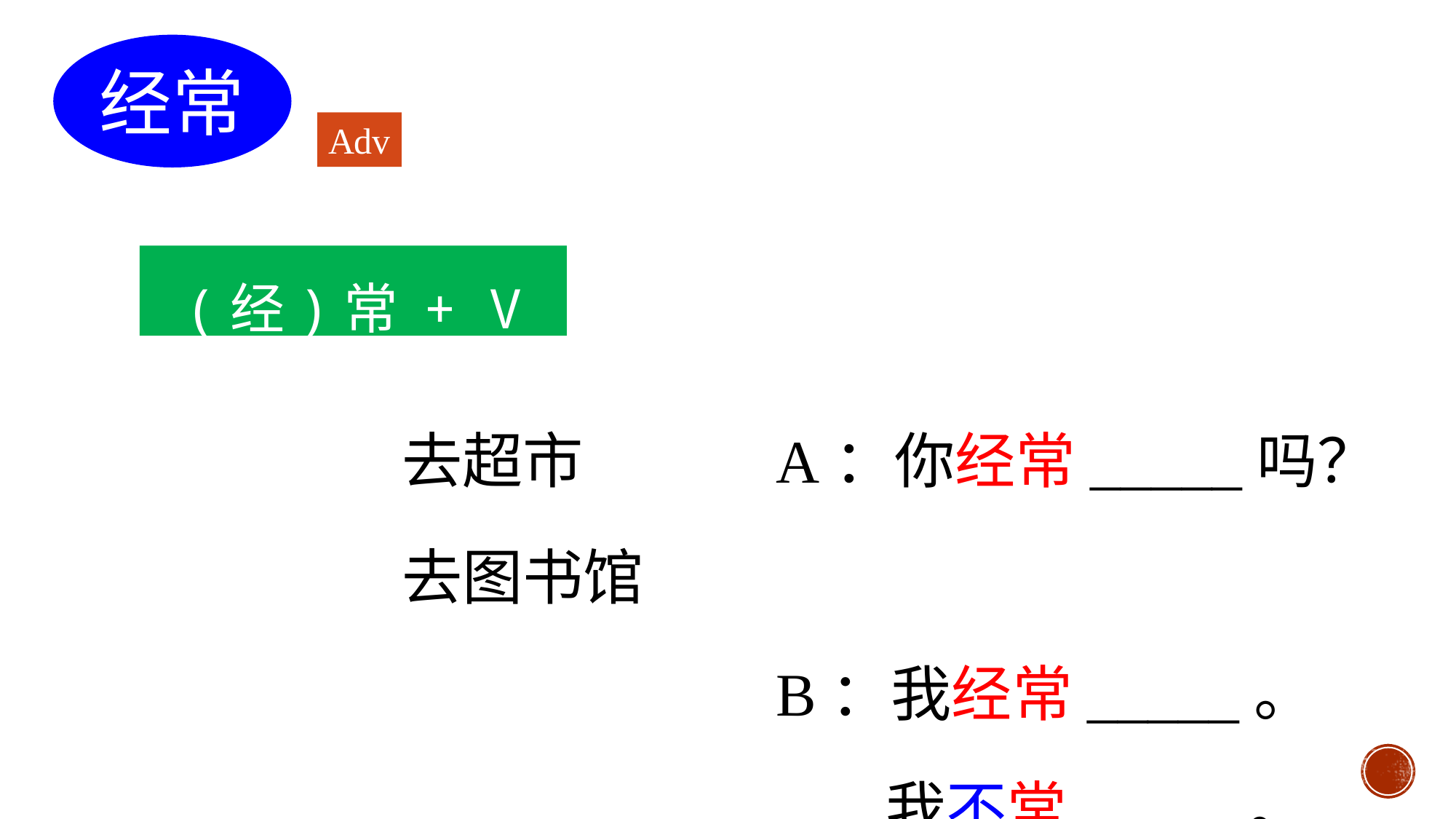

经常
Adv
(经)常 + V
去超市
去图书馆
A：你经常_____吗？
B：我经常_____。
       我不常_____。